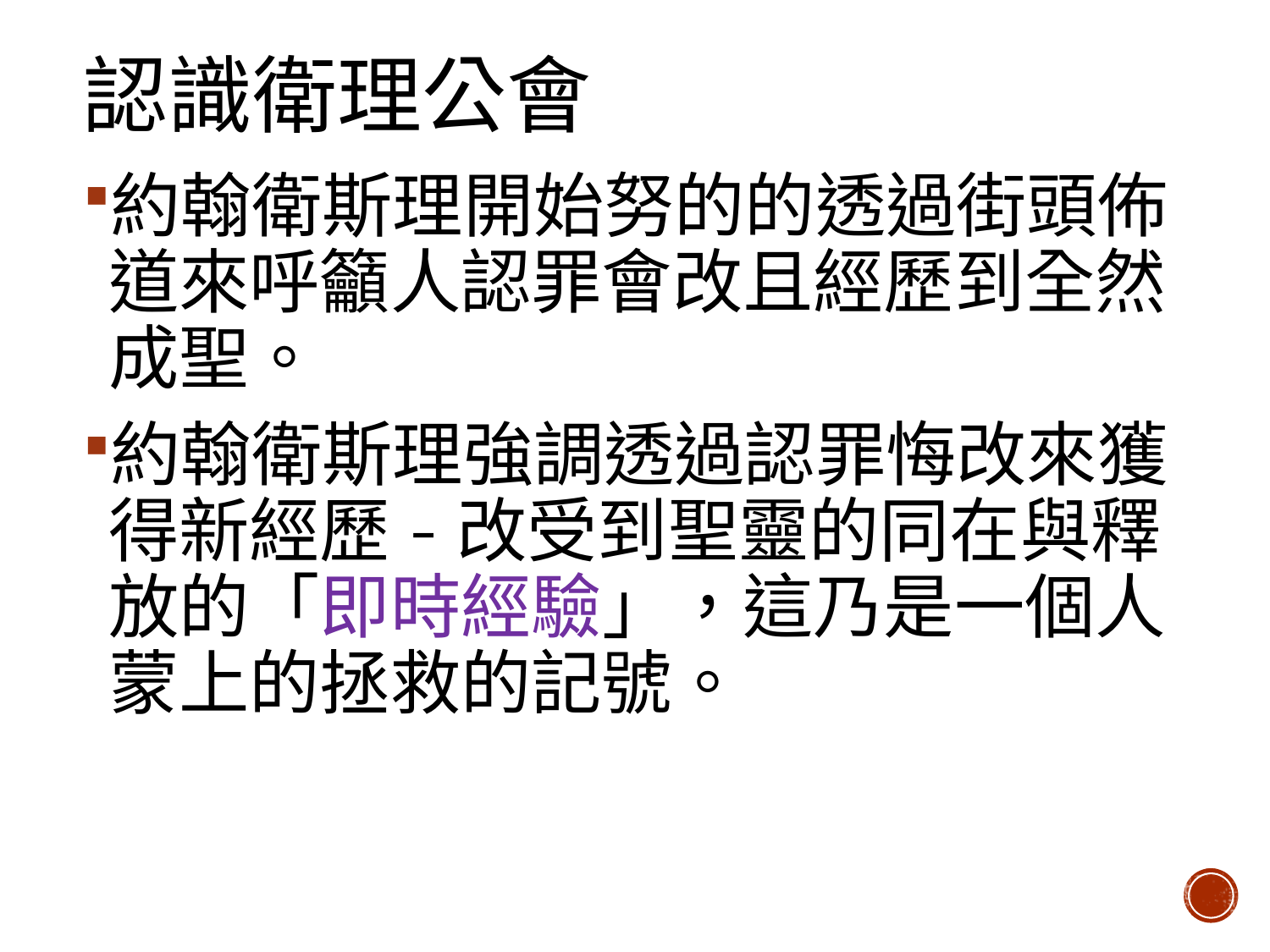

# 認識衛理公會
約翰衛斯理開始努的的透過街頭佈道來呼籲人認罪會改且經歷到全然成聖。
約翰衛斯理強調透過認罪悔改來獲得新經歷-改受到聖靈的同在與釋放的「即時經驗」，這乃是一個人蒙上的拯救的記號。